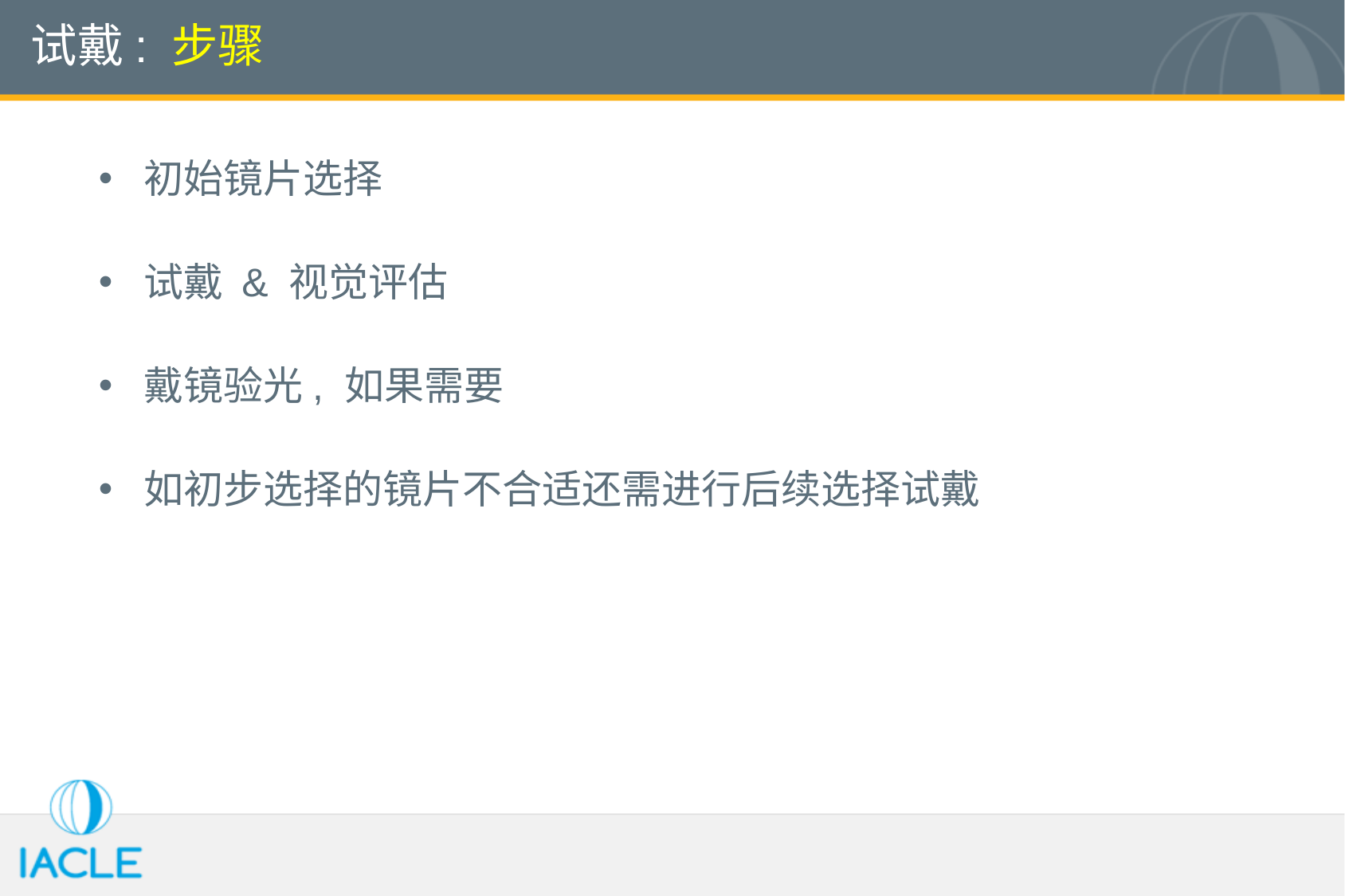

# 试戴: 步骤
初始镜片选择
试戴 & 视觉评估
戴镜验光, 如果需要
如初步选择的镜片不合适还需进行后续选择试戴